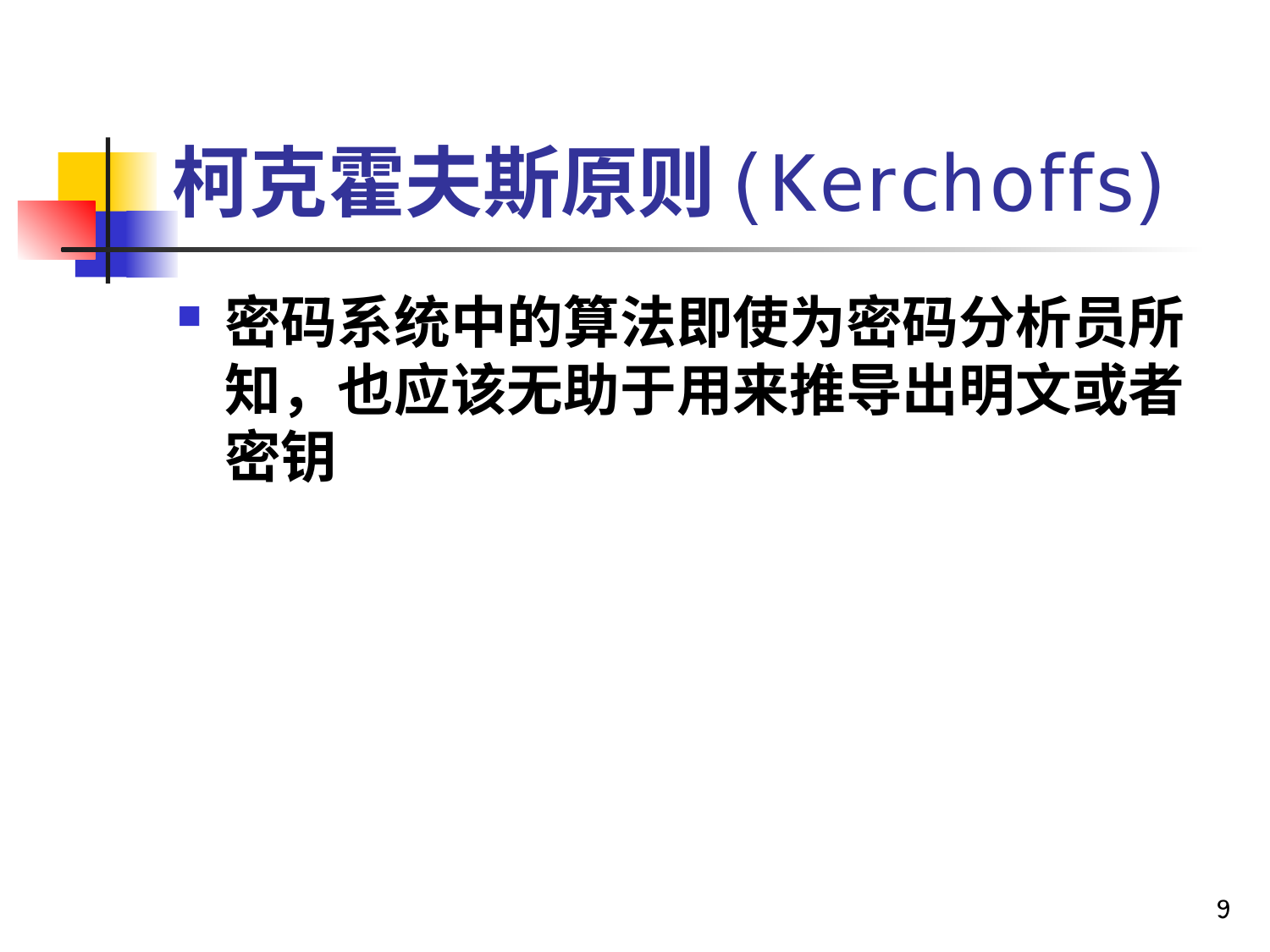

# 柯克霍夫斯原则(Kerchoffs)
密码系统中的算法即使为密码分析员所知，也应该无助于用来推导出明文或者密钥
9